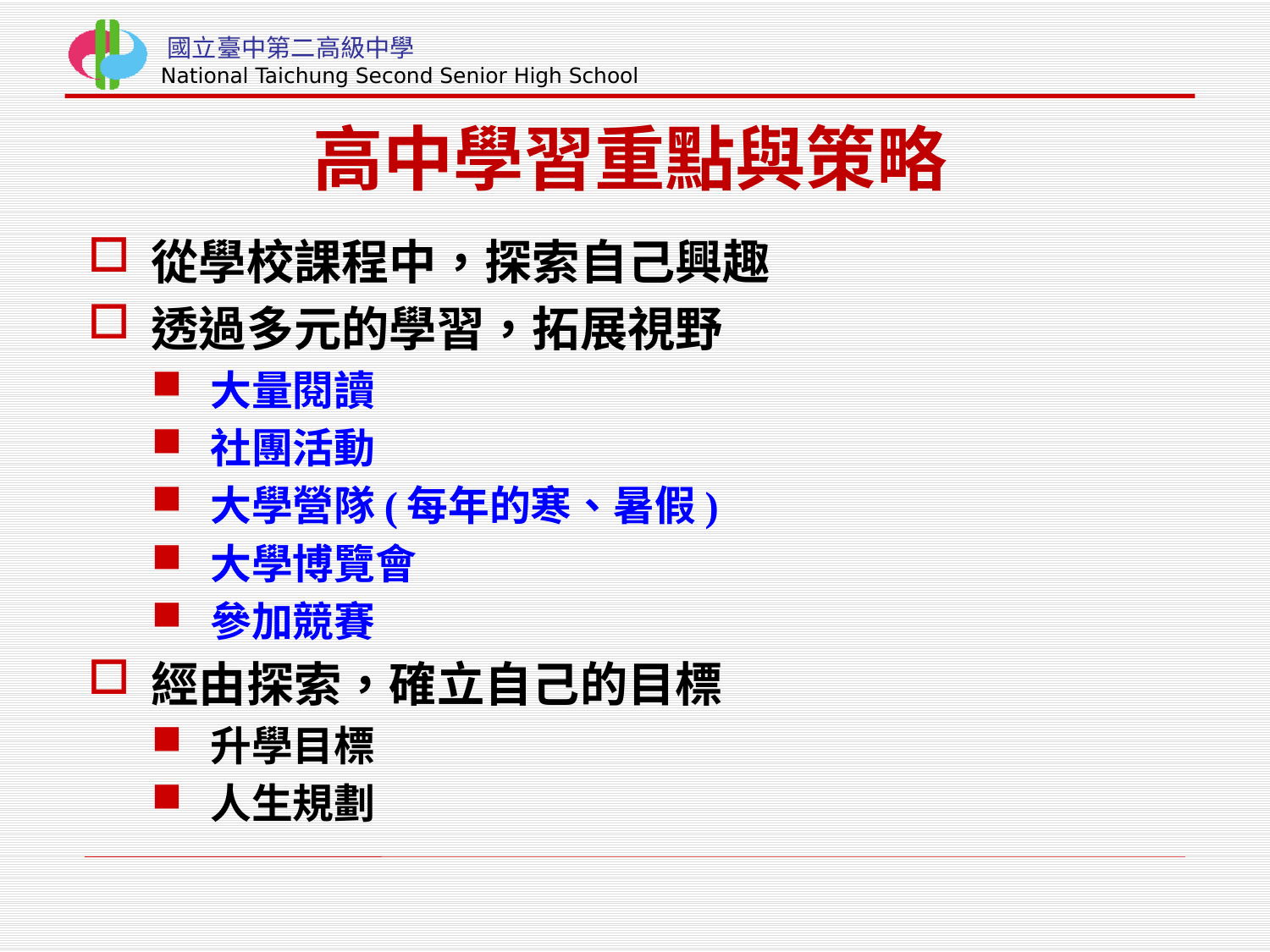

# 高中學習重點與策略
從學校課程中，探索自己興趣
透過多元的學習，拓展視野
大量閱讀
社團活動
大學營隊(每年的寒、暑假)
大學博覽會
參加競賽
經由探索，確立自己的目標
升學目標
人生規劃